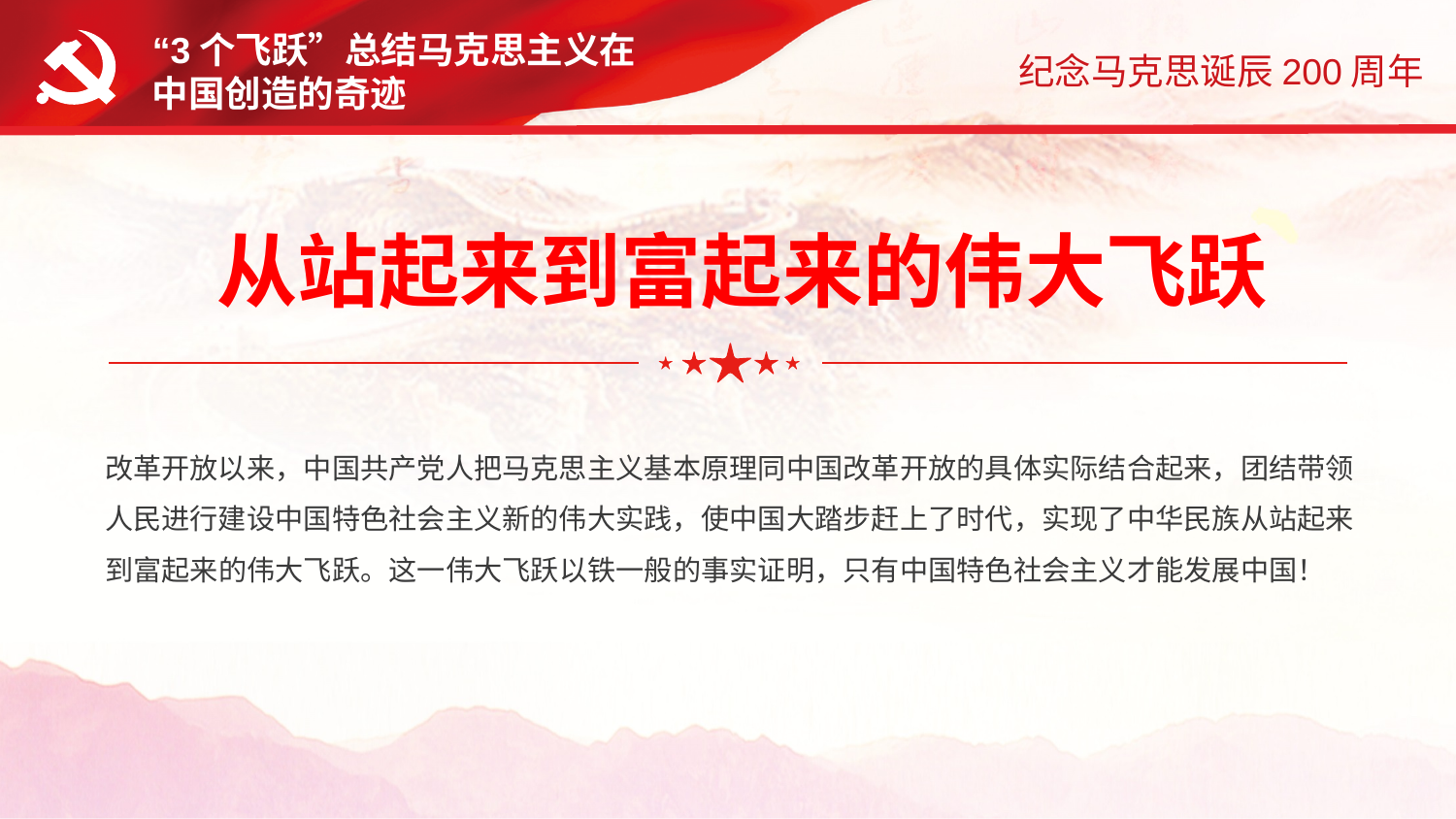

“3个飞跃”总结马克思主义在
中国创造的奇迹
从站起来到富起来的伟大飞跃

改革开放以来，中国共产党人把马克思主义基本原理同中国改革开放的具体实际结合起来，团结带领人民进行建设中国特色社会主义新的伟大实践，使中国大踏步赶上了时代，实现了中华民族从站起来到富起来的伟大飞跃。这一伟大飞跃以铁一般的事实证明，只有中国特色社会主义才能发展中国！
字符延长可删除